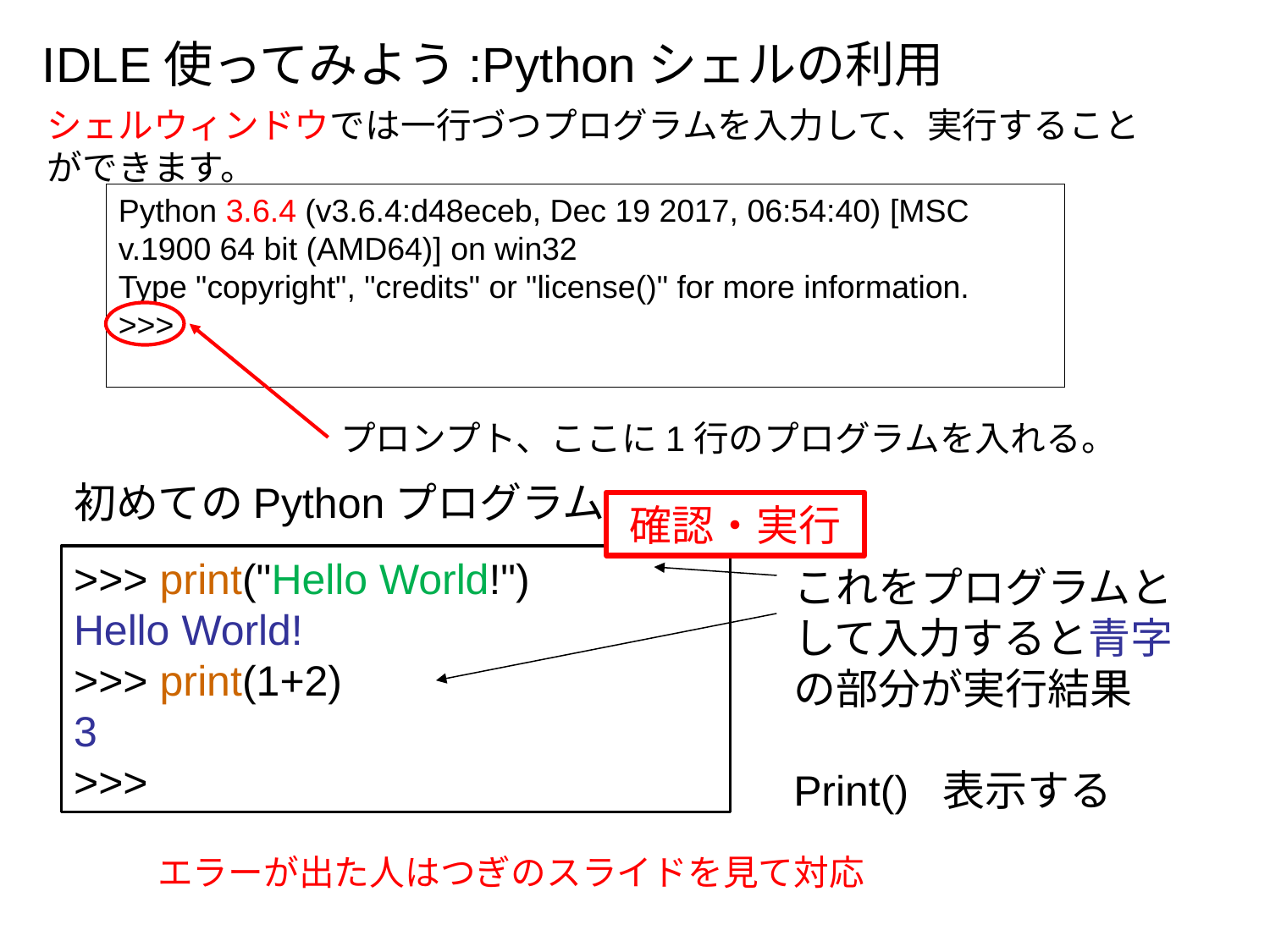

IDLE使ってみよう:Pythonシェルの利用
シェルウィンドウでは一行づつプログラムを入力して、実行することができます。
Python 3.6.4 (v3.6.4:d48eceb, Dec 19 2017, 06:54:40) [MSC v.1900 64 bit (AMD64)] on win32
Type "copyright", "credits" or "license()" for more information.
>>>

プロンプト、ここに1行のプログラムを入れる。
初めてのPythonプログラム
確認・実行
>>> print("Hello World!")
Hello World!
>>> print(1+2)
3
>>>
これをプログラムとして入力すると青字の部分が実行結果

Print()  表示する
エラーが出た人はつぎのスライドを見て対応